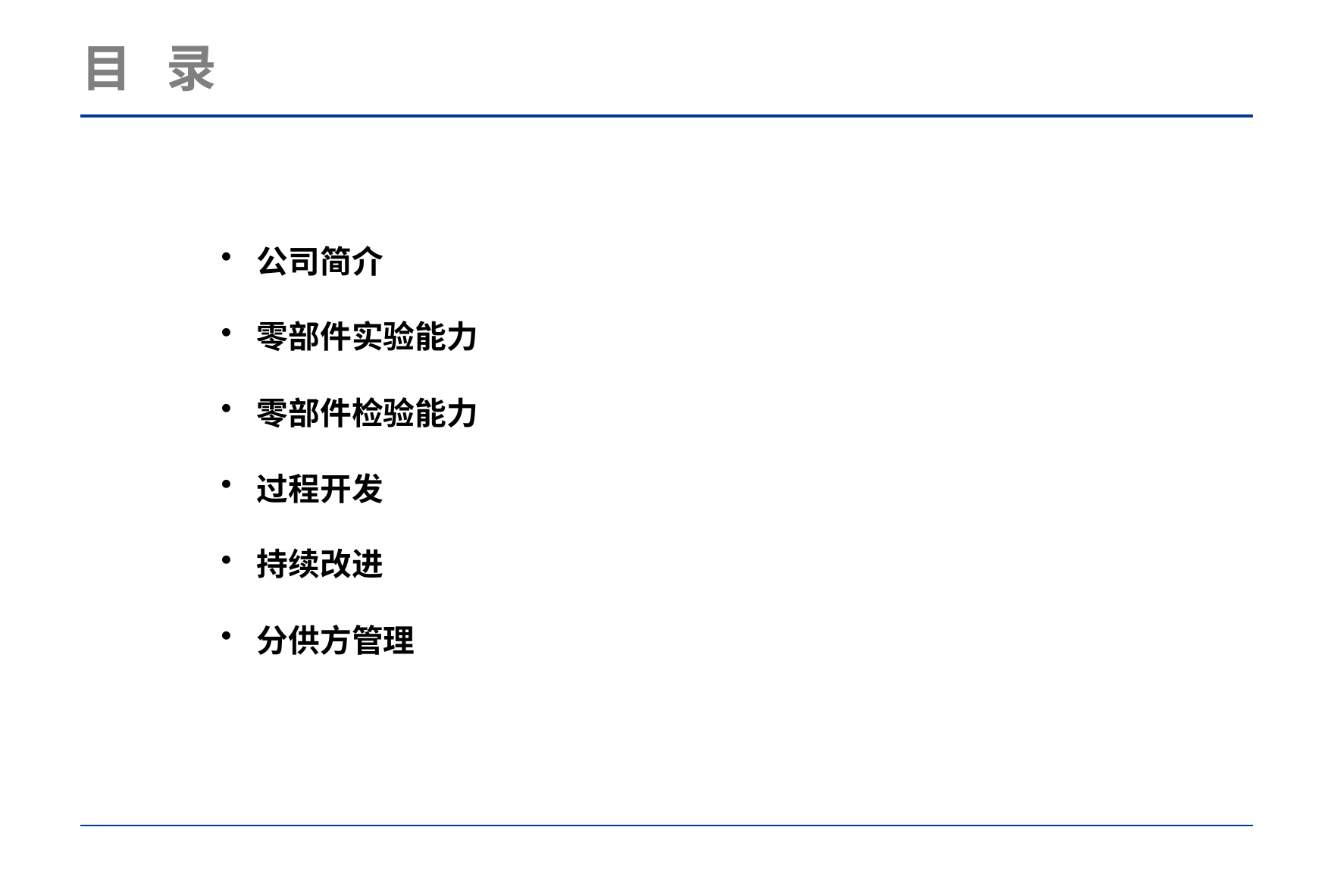

目   录
公司简介
零部件实验能力
零部件检验能力
过程开发
持续改进
分供方管理